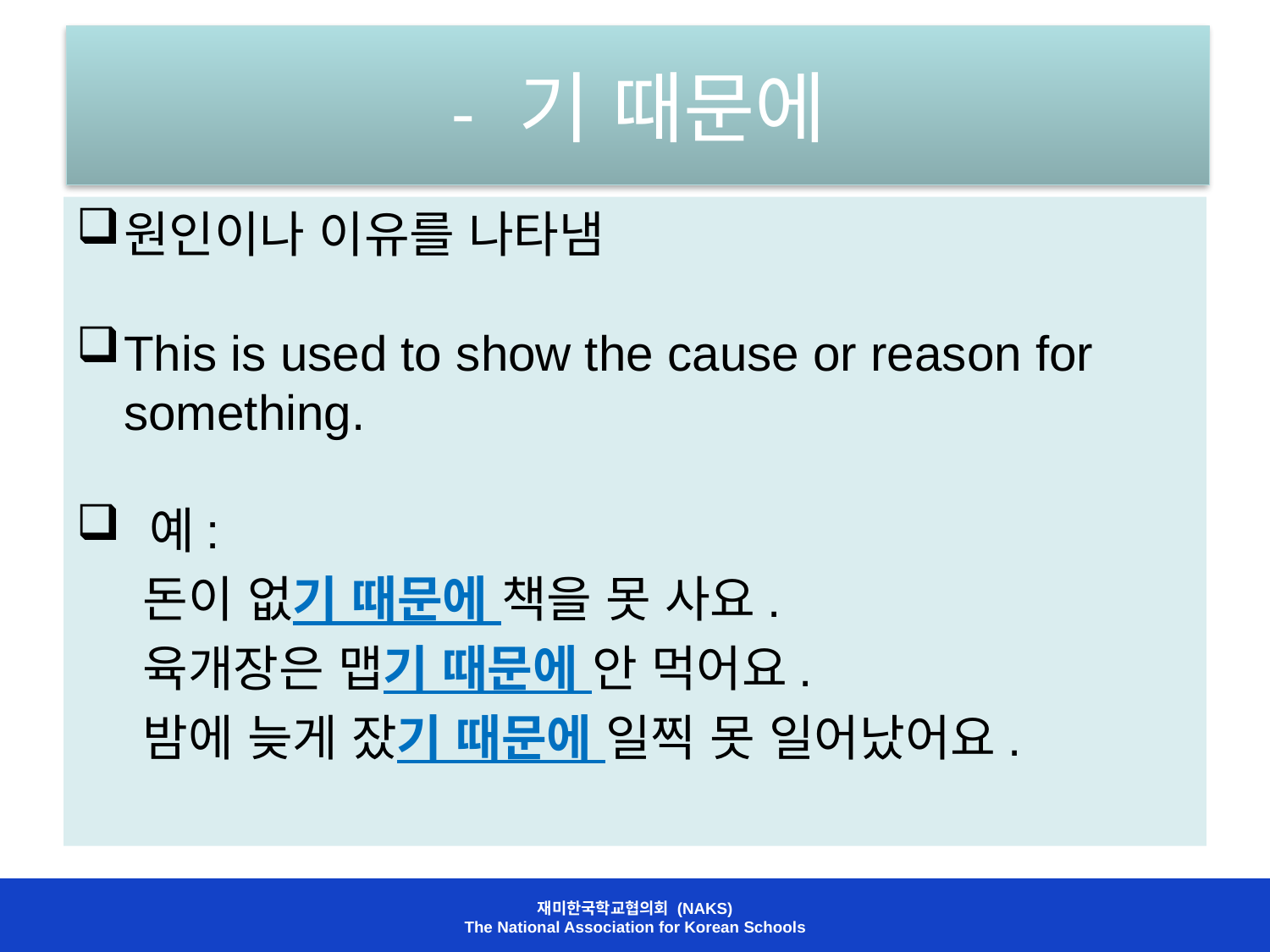

# - 기 때문에
원인이나 이유를 나타냄

This is used to show the cause or reason for something.

 예:
    돈이 없기 때문에 책을 못 사요.
    육개장은 맵기 때문에 안 먹어요.
    밤에 늦게 잤기 때문에 일찍 못 일어났어요.

재미한국학교협의회 (NAKS)
The National Association for Korean Schools